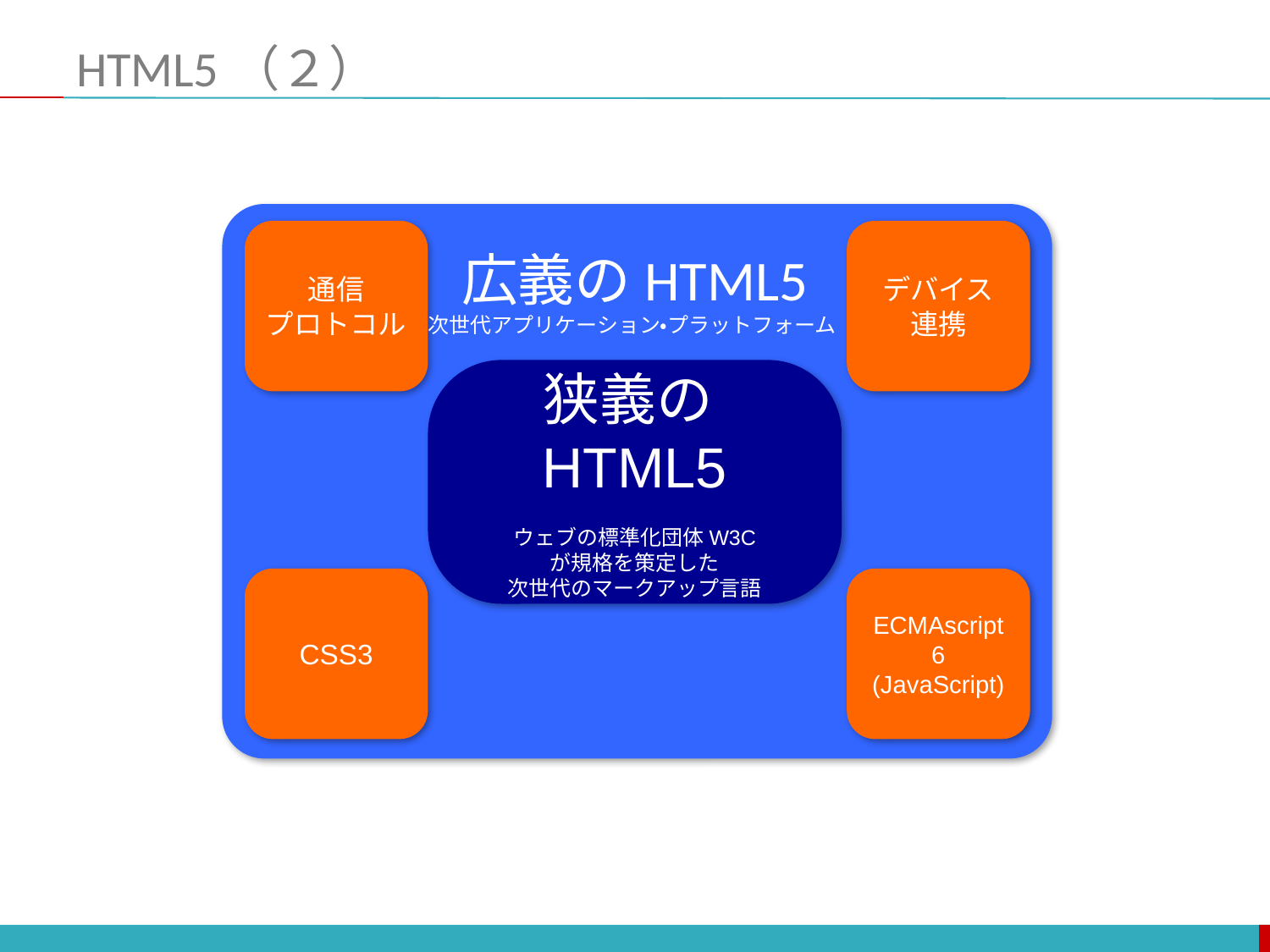

# HTML5（２）

通信
プロトコル
デバイス
連携
広義のHTML5
次世代アプリケーション・プラットフォーム
狭義のHTML5

ウェブの標準化団体W3C
が規格を策定した
次世代のマークアップ言語
CSS3
ECMAscript6
(JavaScript)